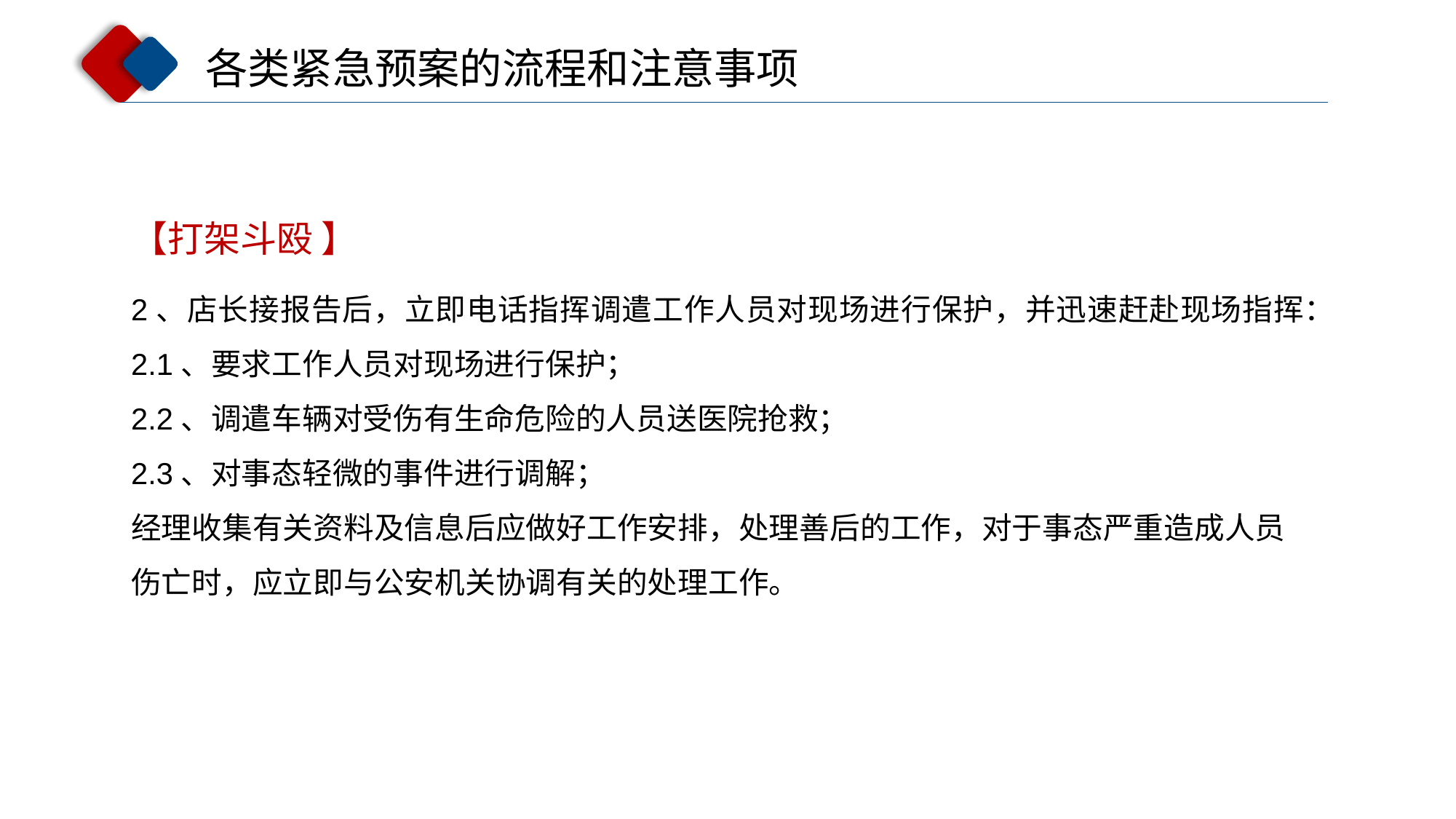

各类紧急预案的流程和注意事项
【打架斗殴 】
2、店长接报告后，立即电话指挥调遣工作人员对现场进行保护，并迅速赶赴现场指挥：
2.1、要求工作人员对现场进行保护；
2.2、调遣车辆对受伤有生命危险的人员送医院抢救；
2.3、对事态轻微的事件进行调解；
经理收集有关资料及信息后应做好工作安排，处理善后的工作，对于事态严重造成人员伤亡时，应立即与公安机关协调有关的处理工作。